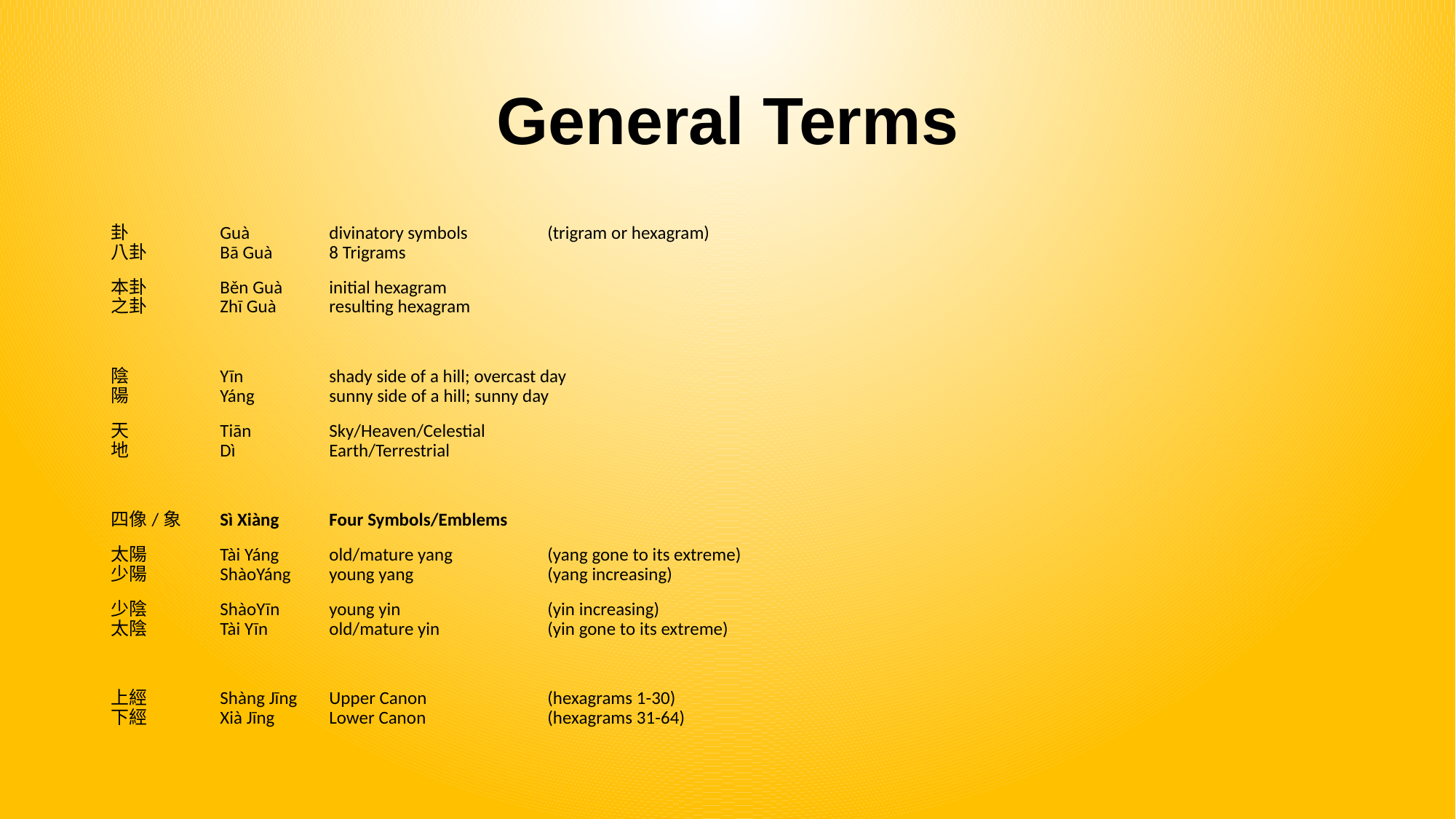

# General Terms
卦	Guà	divinatory symbols	(trigram or hexagram)
八卦	Bā Guà	8 Trigrams
本卦	Běn Guà	initial hexagram
之卦	Zhī Guà	resulting hexagram

陰	Yīn	shady side of a hill; overcast day
陽	Yáng	sunny side of a hill; sunny day
天	Tiān	Sky/Heaven/Celestial
地	Dì	Earth/Terrestrial

四像/象	Sì Xiàng	Four Symbols/Emblems
太陽	Tài Yáng	old/mature yang	(yang gone to its extreme)
少陽	ShàoYáng	young yang		(yang increasing)
少陰	ShàoYīn	young yin		(yin increasing)
太陰	Tài Yīn	old/mature yin	(yin gone to its extreme)

上經	Shàng Jīng	Upper Canon		(hexagrams 1-30)
下經	Xià Jīng 	Lower Canon		(hexagrams 31-64)